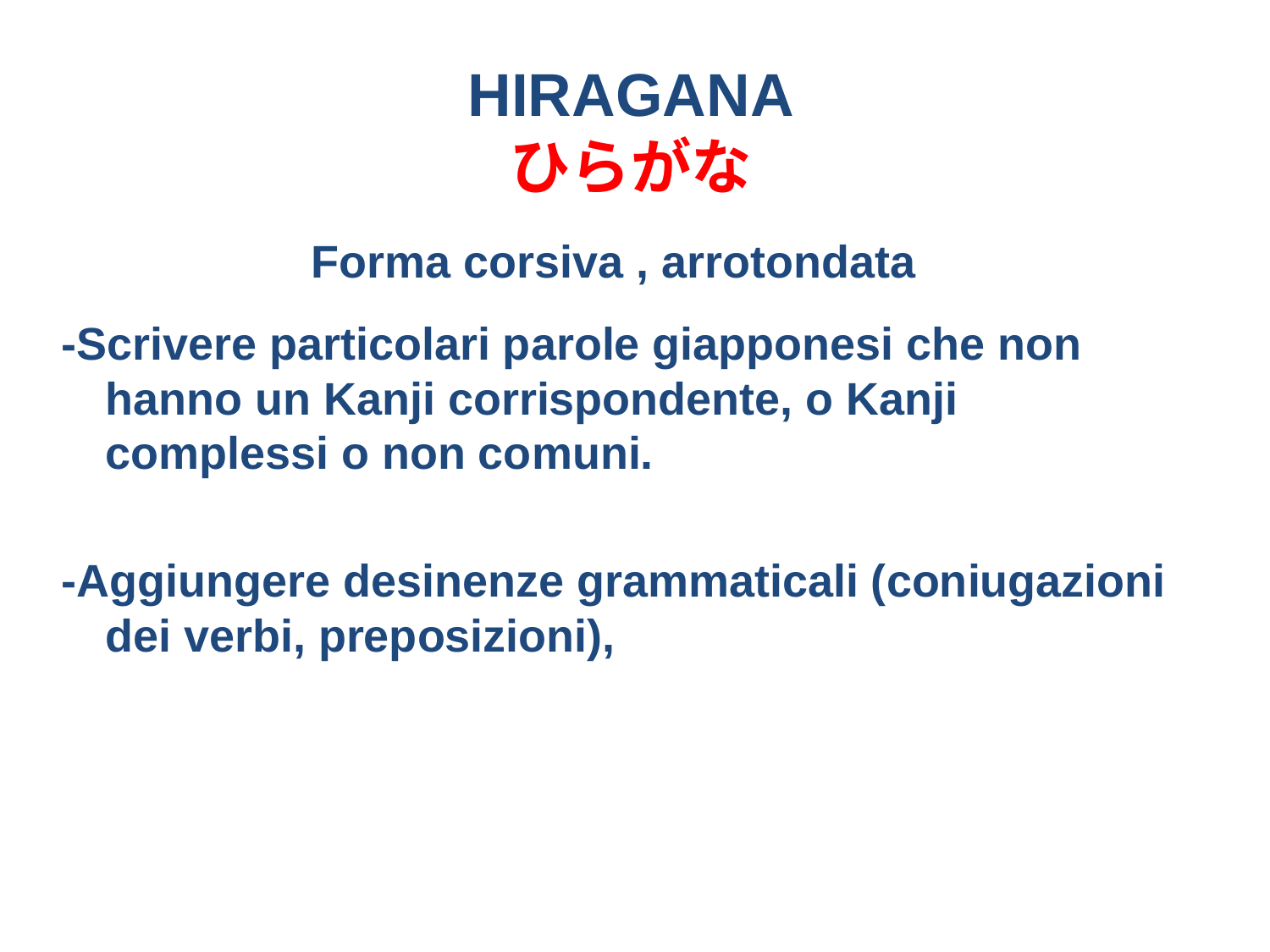

# HIRAGANA ひらがな
Forma corsiva , arrotondata

-Scrivere particolari parole giapponesi che non hanno un Kanji corrispondente, o Kanji complessi o non comuni.

-Aggiungere desinenze grammaticali (coniugazioni dei verbi, preposizioni),

-Segnaletica in stazioni di treno, metropolitana, scuole e principali zone turistiche.
Es. per coniugare il verbo bere: 飲みます